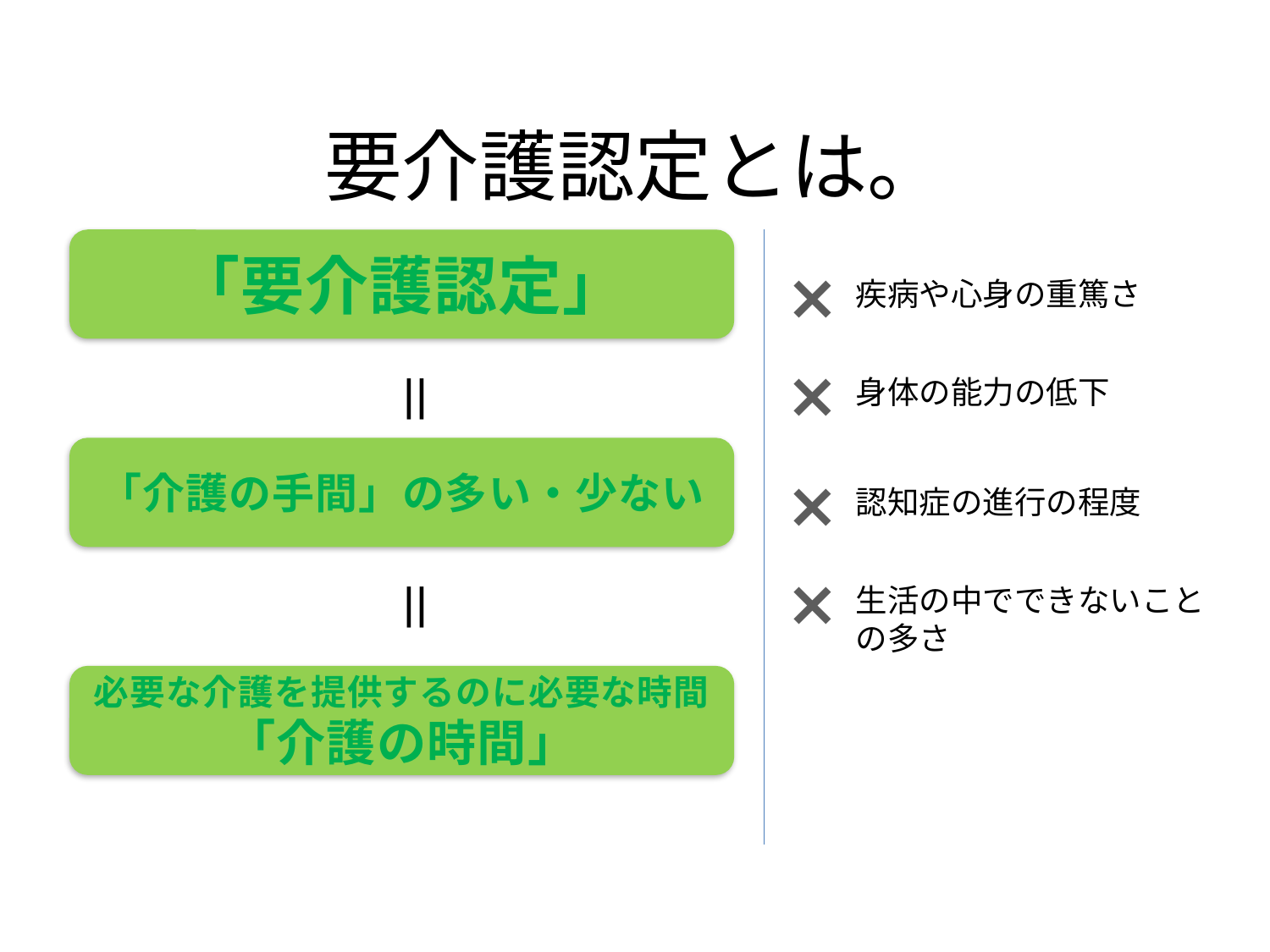

# 要介護認定とは。
「要介護認定」
×
疾病や心身の重篤さ
×
＝
身体の能力の低下
「介護の手間」の多い・少ない
×
認知症の進行の程度
×
＝
生活の中でできないことの多さ
必要な介護を提供するのに必要な時間
「介護の時間」